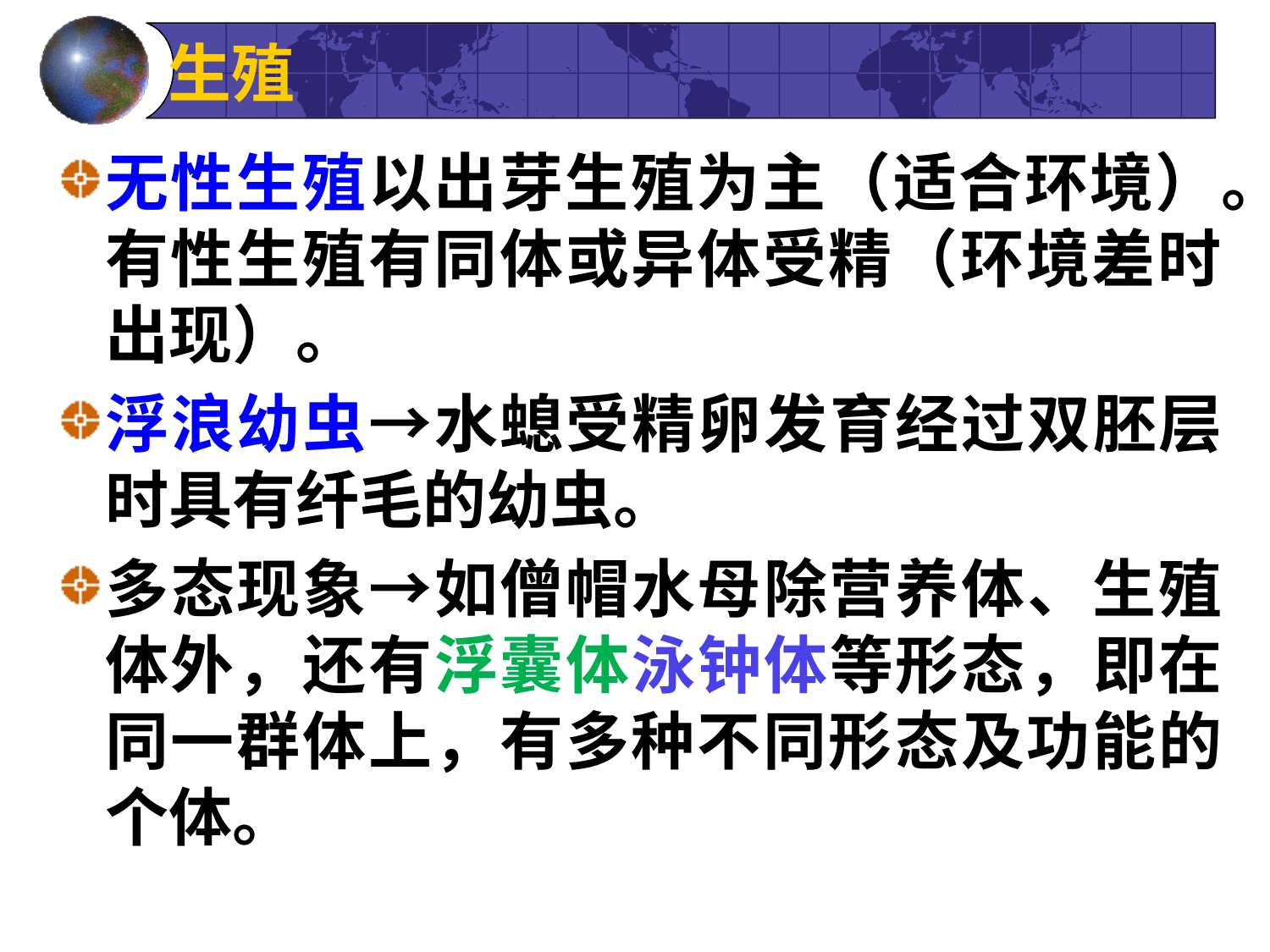

# 生殖
无性生殖以出芽生殖为主（适合环境）。有性生殖有同体或异体受精（环境差时出现）。
浮浪幼虫→水螅受精卵发育经过双胚层时具有纤毛的幼虫。
多态现象→如僧帽水母除营养体、生殖体外，还有浮囊体泳钟体等形态，即在同一群体上，有多种不同形态及功能的个体。